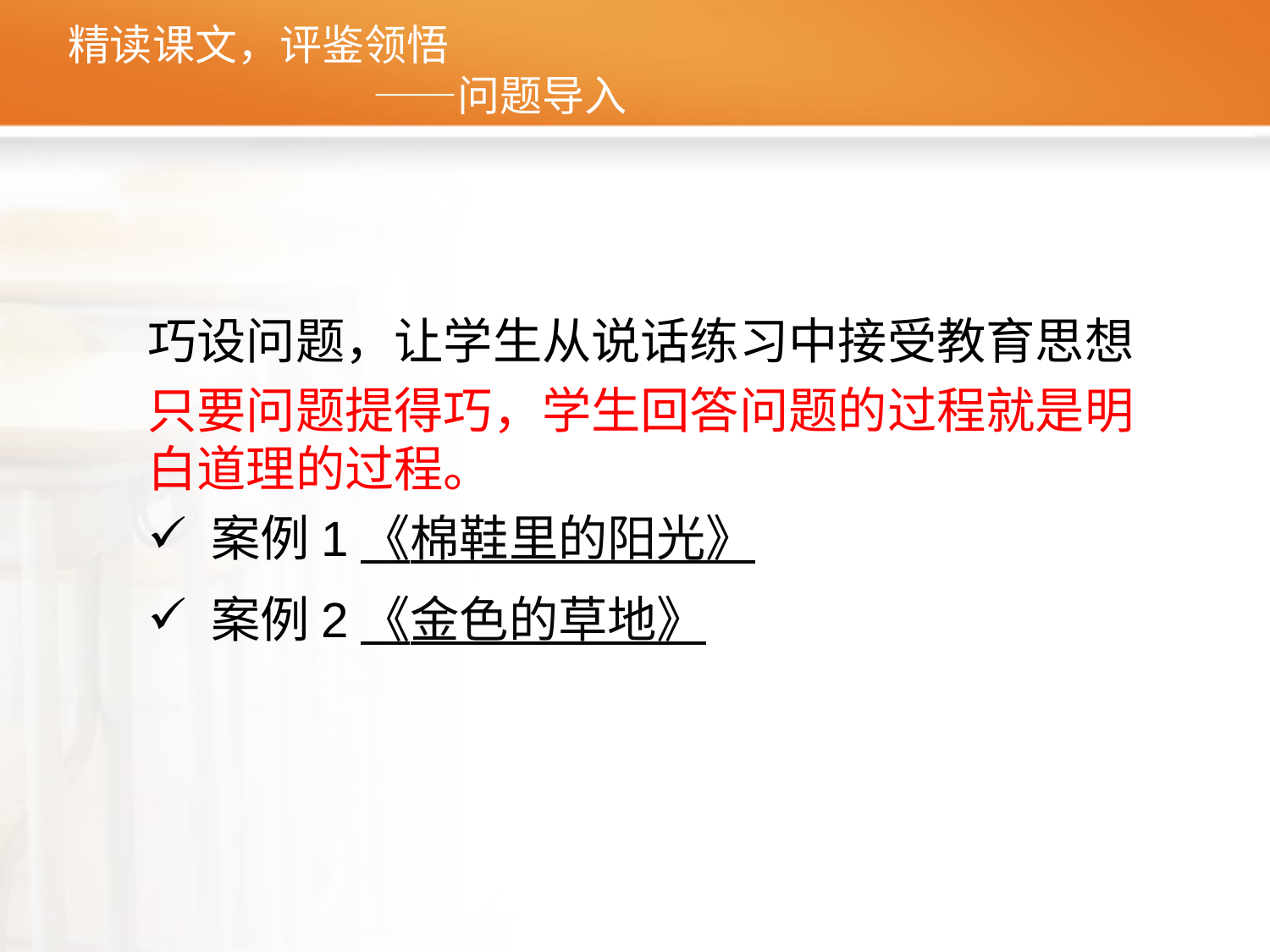

# 精读课文，评鉴领悟 ——问题导入
巧设问题，让学生从说话练习中接受教育思想
只要问题提得巧，学生回答问题的过程就是明白道理的过程。
案例1《棉鞋里的阳光》
案例2《金色的草地》